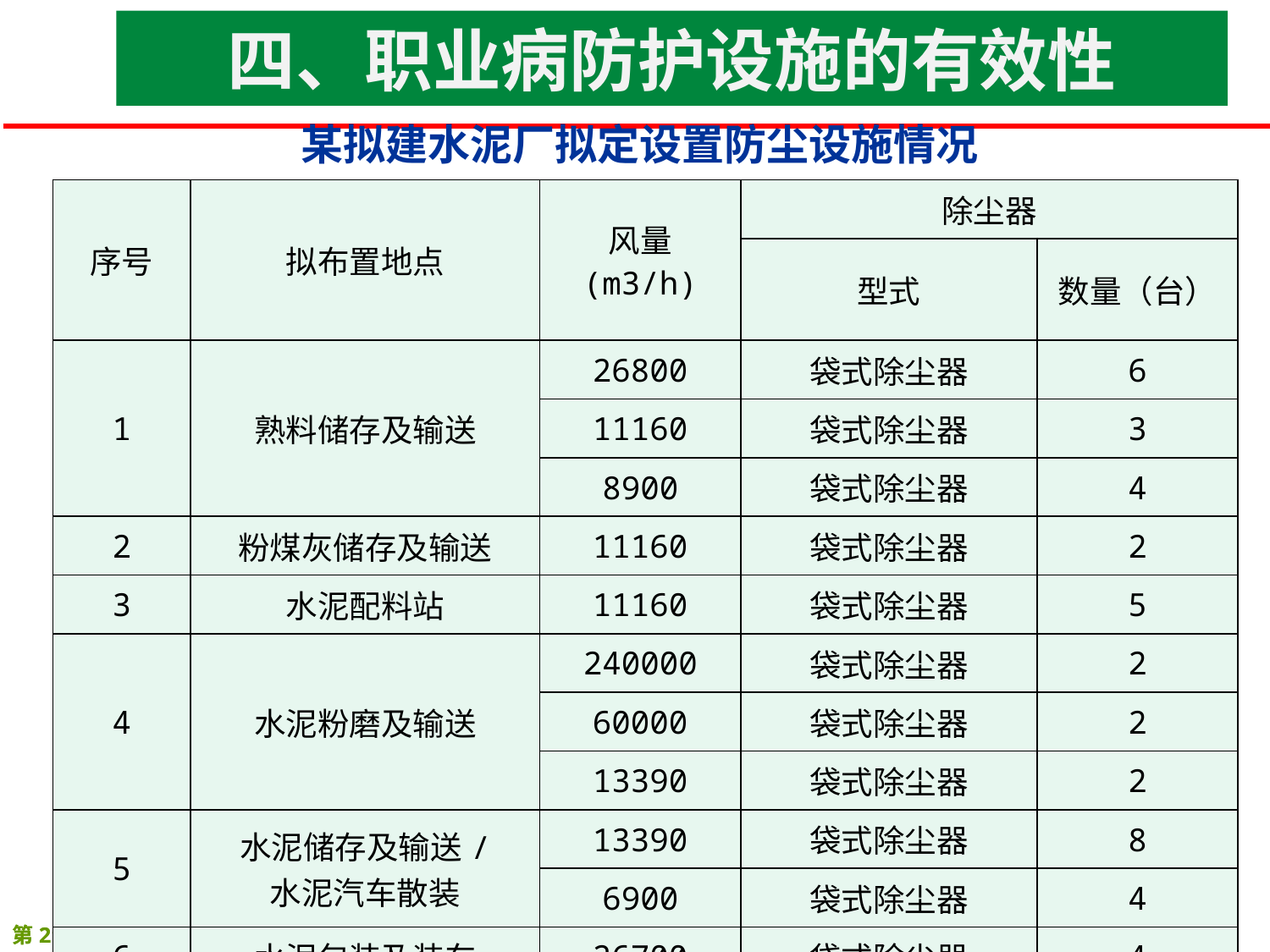

四、职业病防护设施的有效性

某拟建水泥厂拟定设置防尘设施情况
| 序号 | 拟布置地点 | 风量 (m3/h) | 除尘器 |  |
| --- | --- | --- | --- | --- |
|  |  |  | 型式 | 数量（台） |
| 1 | 熟料储存及输送 | 26800 | 袋式除尘器 | 6 |
|  |  | 11160 | 袋式除尘器 | 3 |
|  |  | 8900 | 袋式除尘器 | 4 |
| 2 | 粉煤灰储存及输送 | 11160 | 袋式除尘器 | 2 |
| 3 | 水泥配料站 | 11160 | 袋式除尘器 | 5 |
| 4 | 水泥粉磨及输送 | 240000 | 袋式除尘器 | 2 |
|  |  | 60000 | 袋式除尘器 | 2 |
|  |  | 13390 | 袋式除尘器 | 2 |
| 5 | 水泥储存及输送/ 水泥汽车散装 | 13390 | 袋式除尘器 | 8 |
|  |  | 6900 | 袋式除尘器 | 4 |
| 6 | 水泥包装及装车 | 26700 | 袋式除尘器 | 4 |
| 7 | 水泥散装装船 | 13390 | 袋式除尘器 | 6 |
|  |  | 6900 | 袋式除尘器 | 2 |